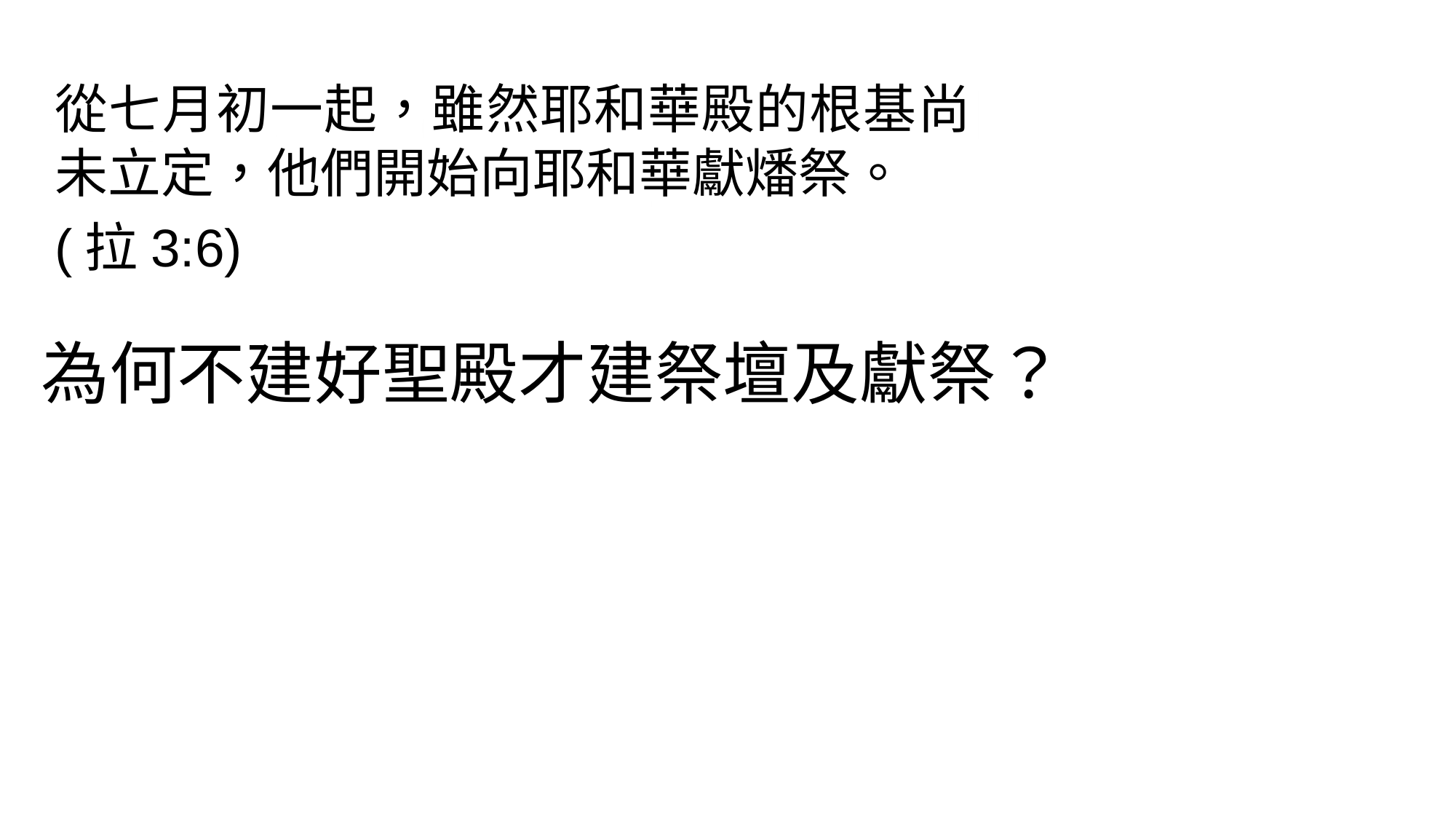

從七月初一起，雖然耶和華殿的根基尚未立定，他們開始向耶和華獻燔祭。
(拉3:6)
為何不建好聖殿才建祭壇及獻祭？